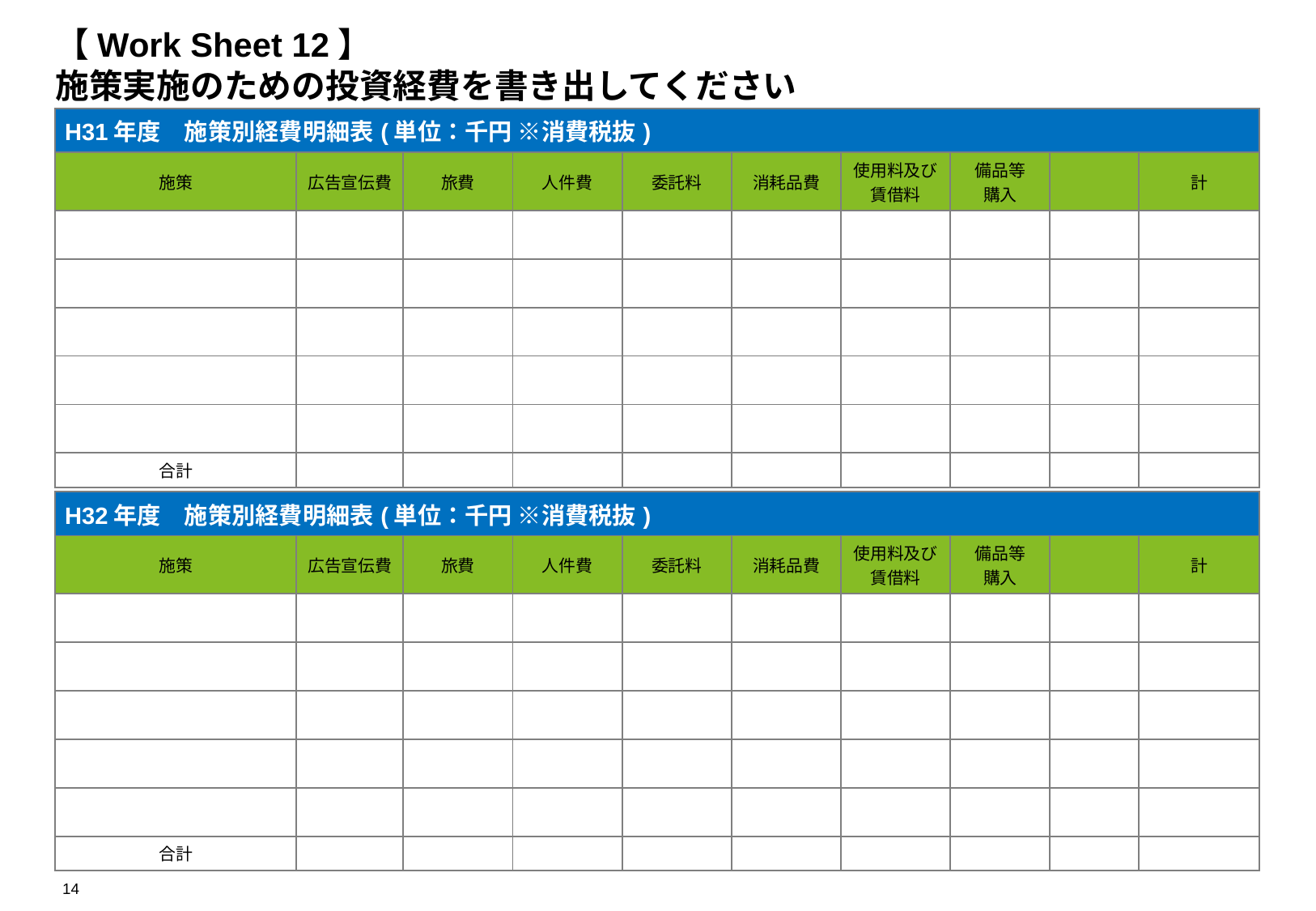

# 【Work Sheet 12】 施策実施のための投資経費を書き出してください
| H31年度　施策別経費明細表(単位：千円 ※消費税抜) |  |  |  |  |  |  |  |  |  |
| --- | --- | --- | --- | --- | --- | --- | --- | --- | --- |
| 施策 | 広告宣伝費 | 旅費 | 人件費 | 委託料 | 消耗品費 | 使用料及び賃借料 | 備品等 購入 |  | 計 |
|  |  |  |  |  |  |  |  |  |  |
|  |  |  |  |  |  |  |  |  |  |
|  |  |  |  |  |  |  |  |  |  |
|  |  |  |  |  |  |  |  |  |  |
|  |  |  |  |  |  |  |  |  |  |
| 合計 |  |  |  |  |  |  |  |  |  |
| H32年度　施策別経費明細表(単位：千円 ※消費税抜) |  |  |  |  |  |  |  |  |  |
| --- | --- | --- | --- | --- | --- | --- | --- | --- | --- |
| 施策 | 広告宣伝費 | 旅費 | 人件費 | 委託料 | 消耗品費 | 使用料及び賃借料 | 備品等 購入 |  | 計 |
|  |  |  |  |  |  |  |  |  |  |
|  |  |  |  |  |  |  |  |  |  |
|  |  |  |  |  |  |  |  |  |  |
|  |  |  |  |  |  |  |  |  |  |
|  |  |  |  |  |  |  |  |  |  |
| 合計 |  |  |  |  |  |  |  |  |  |
14